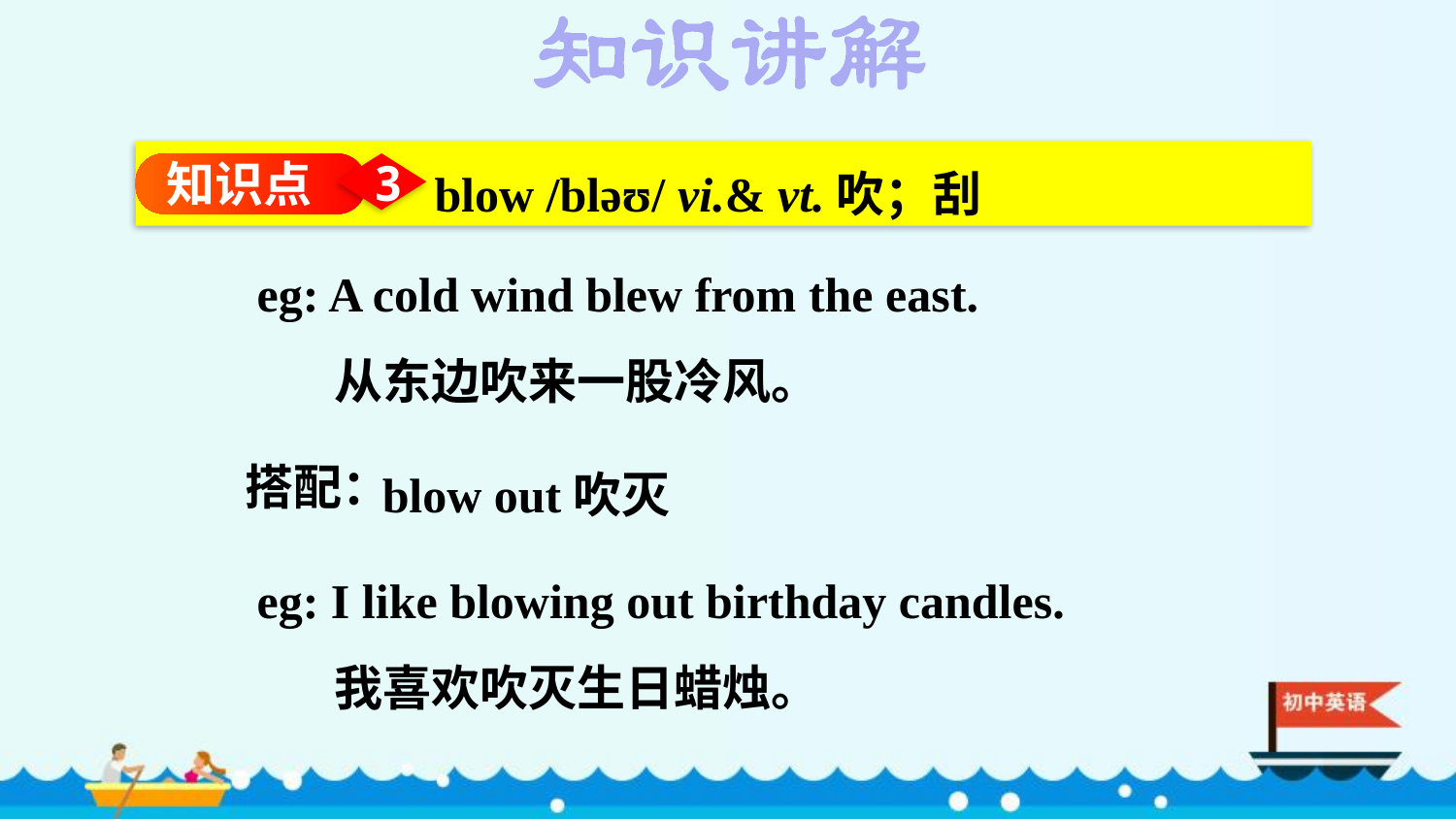

blow /bləʊ/ vi.& vt.吹；刮

知识点
3

eg: A cold wind blew from the east.
      从东边吹来一股冷风。
blow out吹灭
搭配：
eg: I like blowing out birthday candles.
      我喜欢吹灭生日蜡烛。